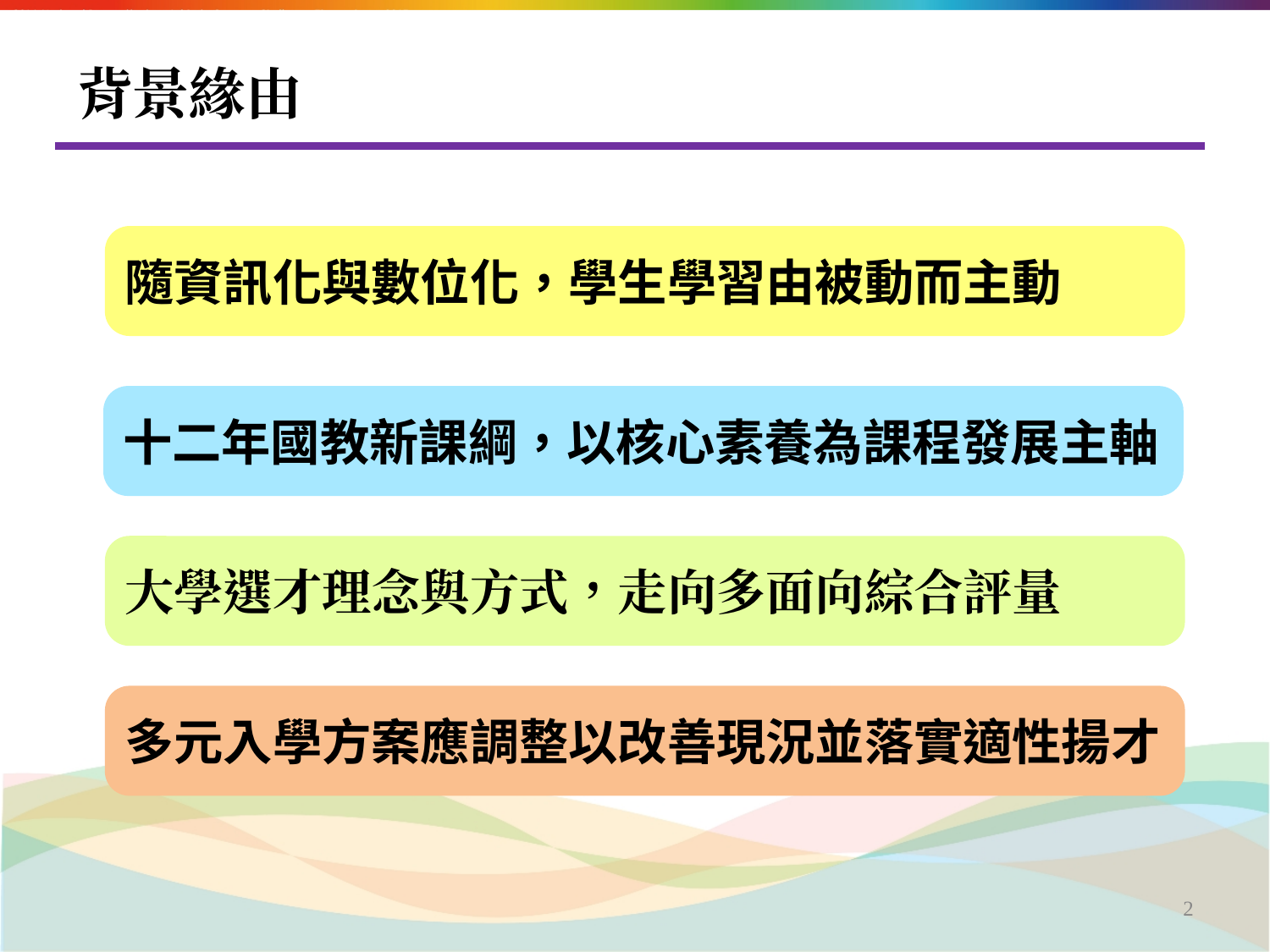

# 背景緣由
隨資訊化與數位化，學生學習由被動而主動
十二年國教新課綱，以核心素養為課程發展主軸
大學選才理念與方式，走向多面向綜合評量
多元入學方案應調整以改善現況並落實適性揚才
2